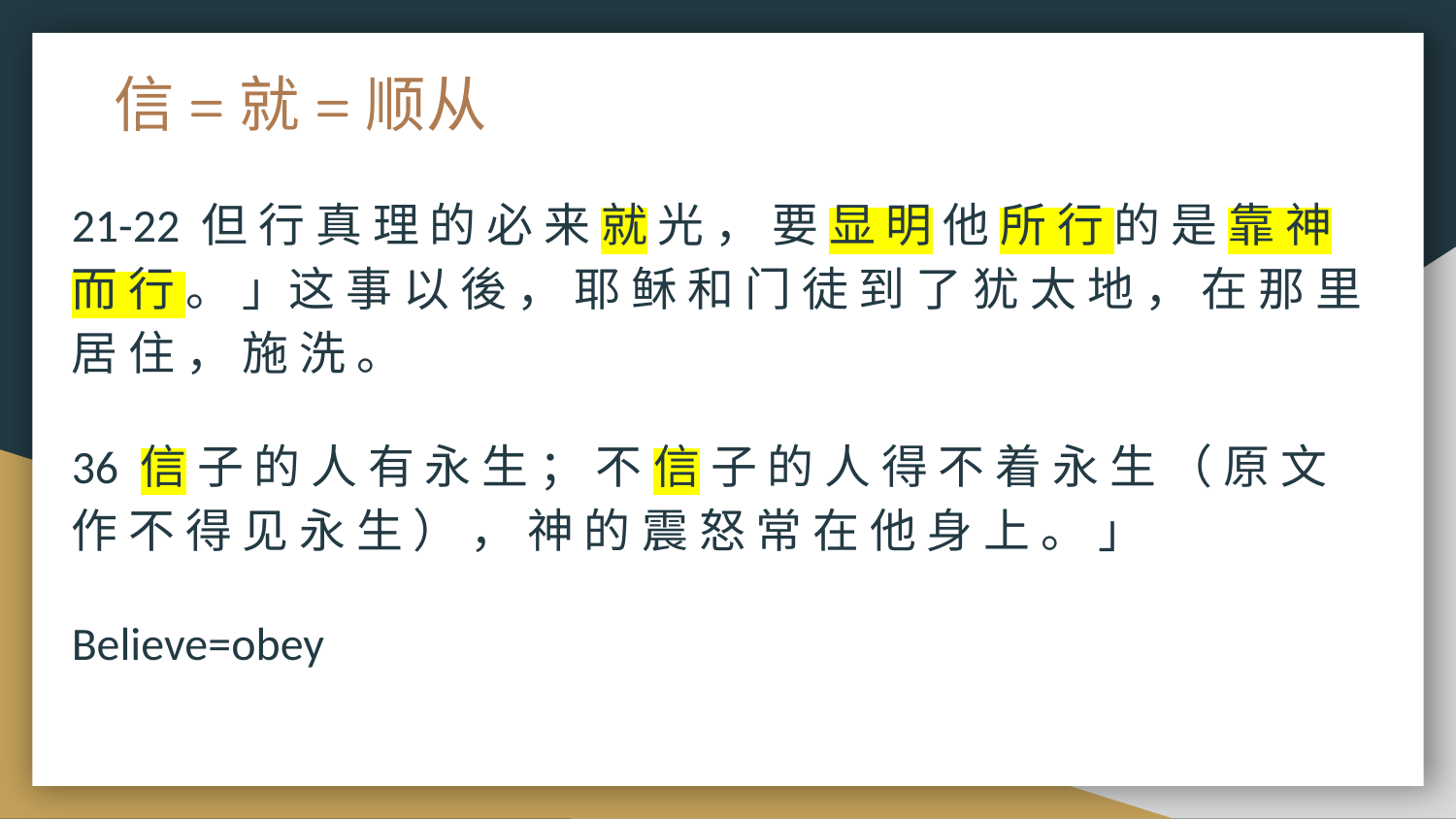

# 信=就=顺从
21-22 但 行 真 理 的 必 来 就 光 ， 要 显 明 他 所 行 的 是 靠 神 而 行 。 」这 事 以 後 ， 耶 稣 和 门 徒 到 了 犹 太 地 ， 在 那 里 居 住 ， 施 洗 。
36 信 子 的 人 有 永 生 ； 不 信 子 的 人 得 不 着 永 生 （ 原 文 作 不 得 见 永 生 ） ， 神 的 震 怒 常 在 他 身 上 。 」
Believe=obey